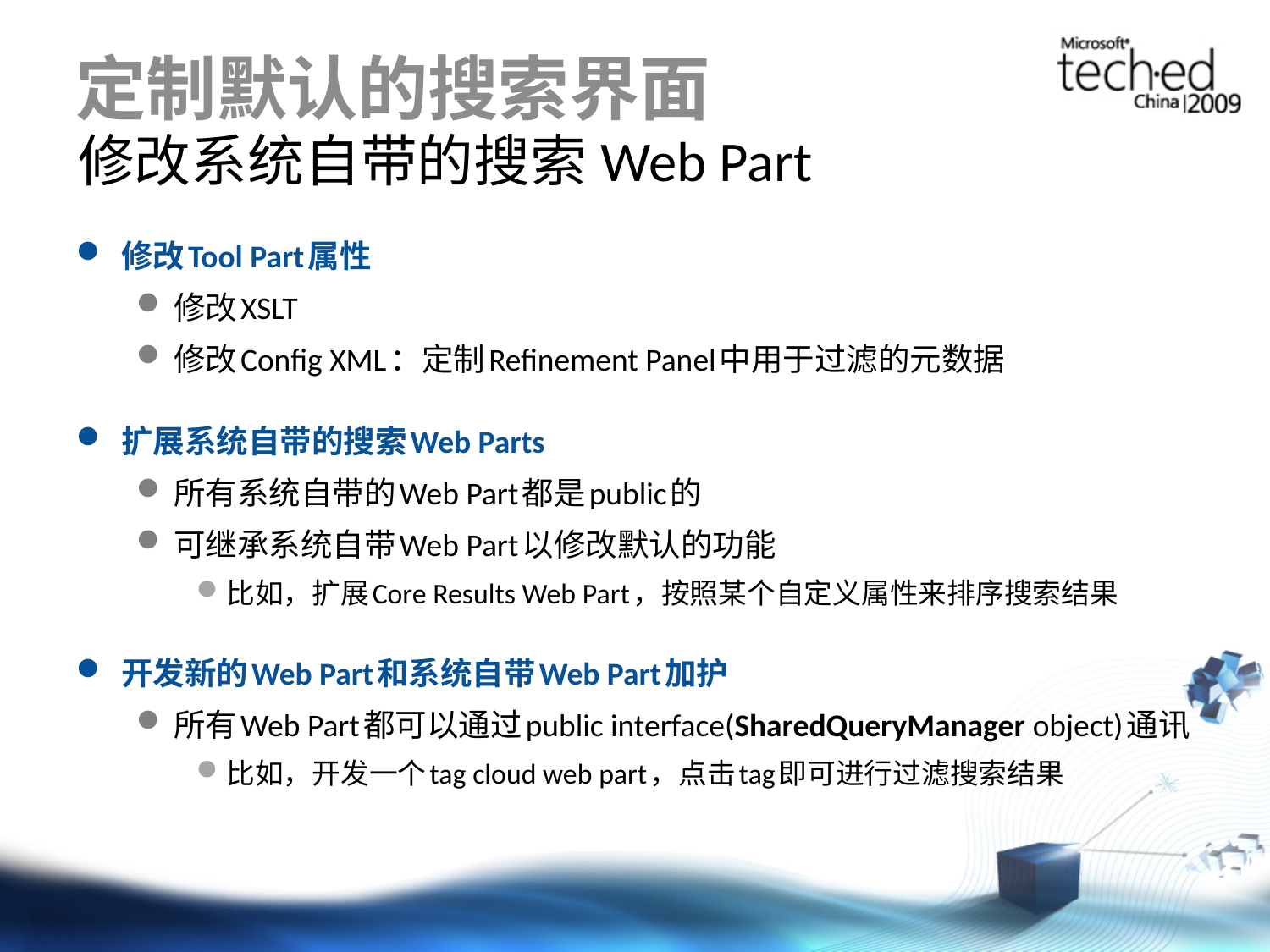

# 定制默认的搜索界面
修改系统自带的搜索Web Part
修改Tool Part属性
修改XSLT
修改Config XML：定制Refinement Panel中用于过滤的元数据

扩展系统自带的搜索Web Parts
所有系统自带的Web Part都是public的
可继承系统自带Web Part以修改默认的功能
比如，扩展Core Results Web Part，按照某个自定义属性来排序搜索结果

开发新的Web Part和系统自带Web Part加护
所有Web Part都可以通过public interface(SharedQueryManager object)通讯
比如，开发一个tag cloud web part，点击tag即可进行过滤搜索结果